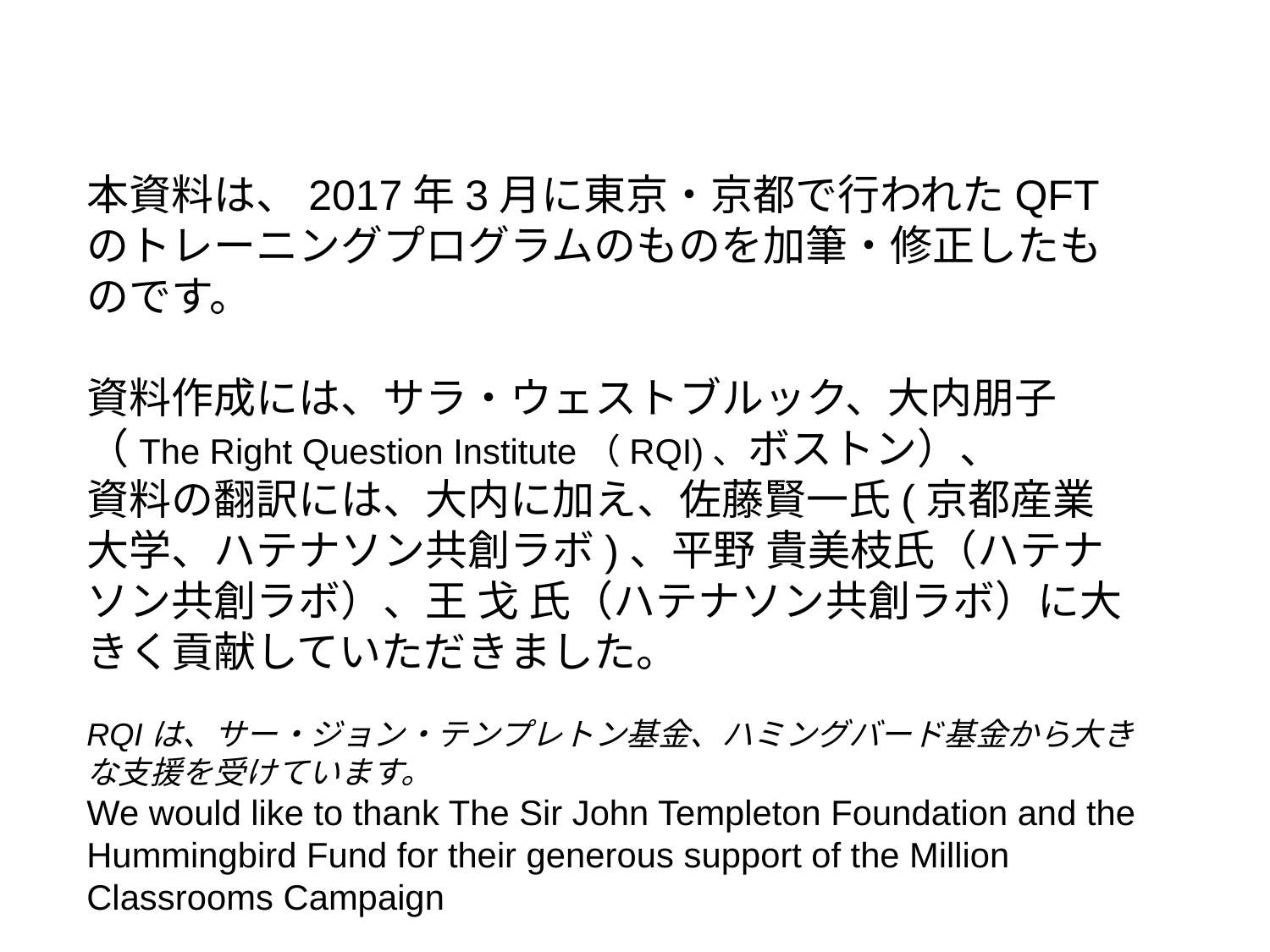

本資料は、2017年3月に東京・京都で行われたQFTのトレーニングプログラムのものを加筆・修正したものです。

資料作成には、サラ・ウェストブルック、大内朋子
（The Right Question Institute（RQI)、ボストン）、
資料の翻訳には、大内に加え、佐藤賢一氏(京都産業大学、ハテナソン共創ラボ)、平野 貴美枝氏（ハテナソン共創ラボ）、王 戈 氏（ハテナソン共創ラボ）に大きく貢献していただきました。

RQIは、サー・ジョン・テンプレトン基金、ハミングバード基金から大きな支援を受けています。
We would like to thank The Sir John Templeton Foundation and the Hummingbird Fund for their generous support of the Million Classrooms Campaign